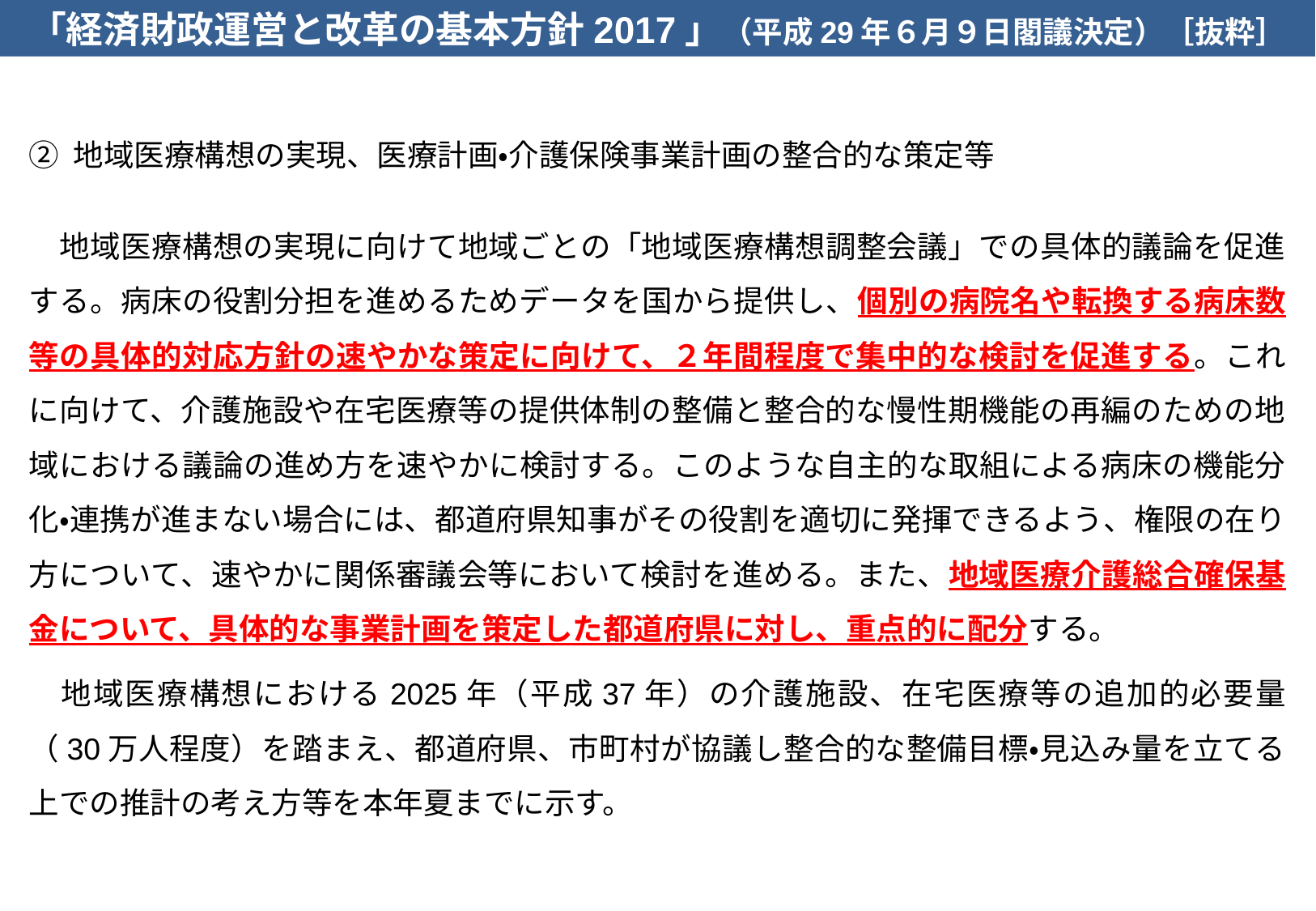

「経済財政運営と改革の基本方針2017」（平成29年６月９日閣議決定）［抜粋］
② 地域医療構想の実現、医療計画・介護保険事業計画の整合的な策定等

　地域医療構想の実現に向けて地域ごとの「地域医療構想調整会議」での具体的議論を促進する。病床の役割分担を進めるためデータを国から提供し、個別の病院名や転換する病床数等の具体的対応方針の速やかな策定に向けて、２年間程度で集中的な検討を促進する。これに向けて、介護施設や在宅医療等の提供体制の整備と整合的な慢性期機能の再編のための地域における議論の進め方を速やかに検討する。このような自主的な取組による病床の機能分化・連携が進まない場合には、都道府県知事がその役割を適切に発揮できるよう、権限の在り方について、速やかに関係審議会等において検討を進める。また、地域医療介護総合確保基金について、具体的な事業計画を策定した都道府県に対し、重点的に配分する。
　地域医療構想における2025年（平成37年）の介護施設、在宅医療等の追加的必要量（30万人程度）を踏まえ、都道府県、市町村が協議し整合的な整備目標・見込み量を立てる上での推計の考え方等を本年夏までに示す。